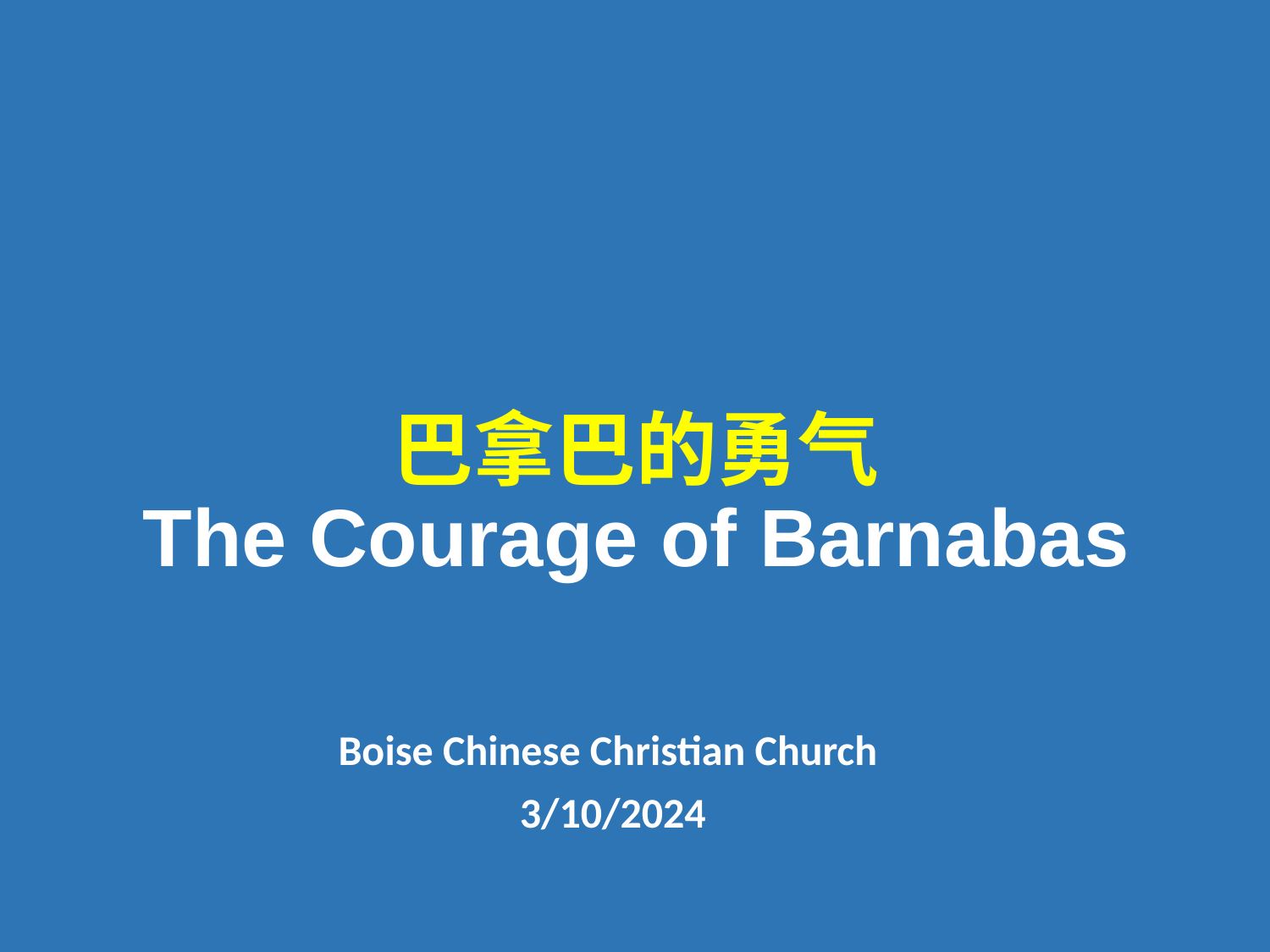

# 巴拿巴的勇气 The Courage of Barnabas
Boise Chinese Christian Church
3/10/2024